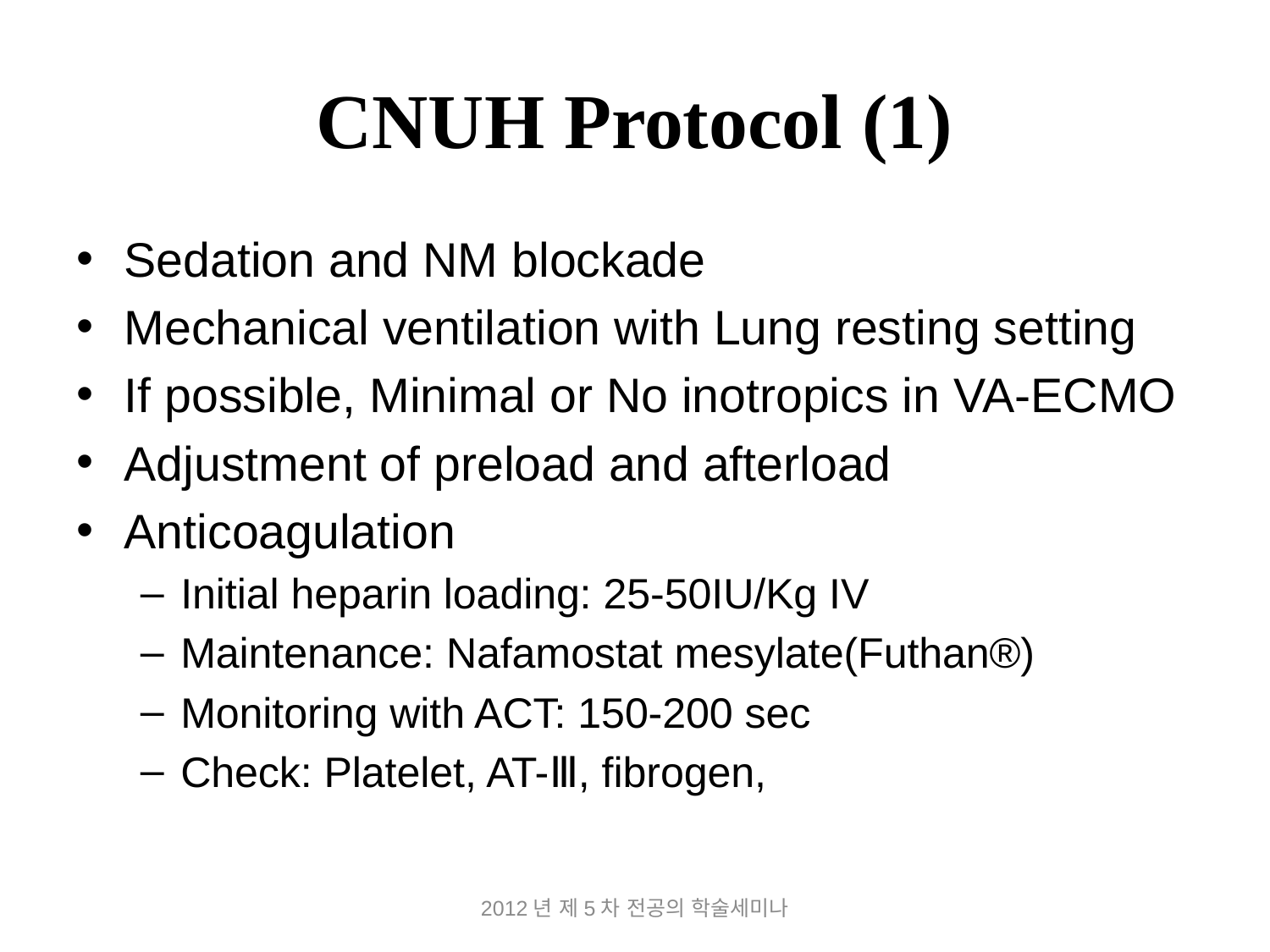

# CNUH Protocol (1)
Sedation and NM blockade
Mechanical ventilation with Lung resting setting
If possible, Minimal or No inotropics in VA-ECMO
Adjustment of preload and afterload
Anticoagulation
Initial heparin loading: 25-50IU/Kg IV
Maintenance: Nafamostat mesylate(Futhan®)
Monitoring with ACT: 150-200 sec
Check: Platelet, AT-Ⅲ, fibrogen,
2012년 제5차 전공의 학술세미나